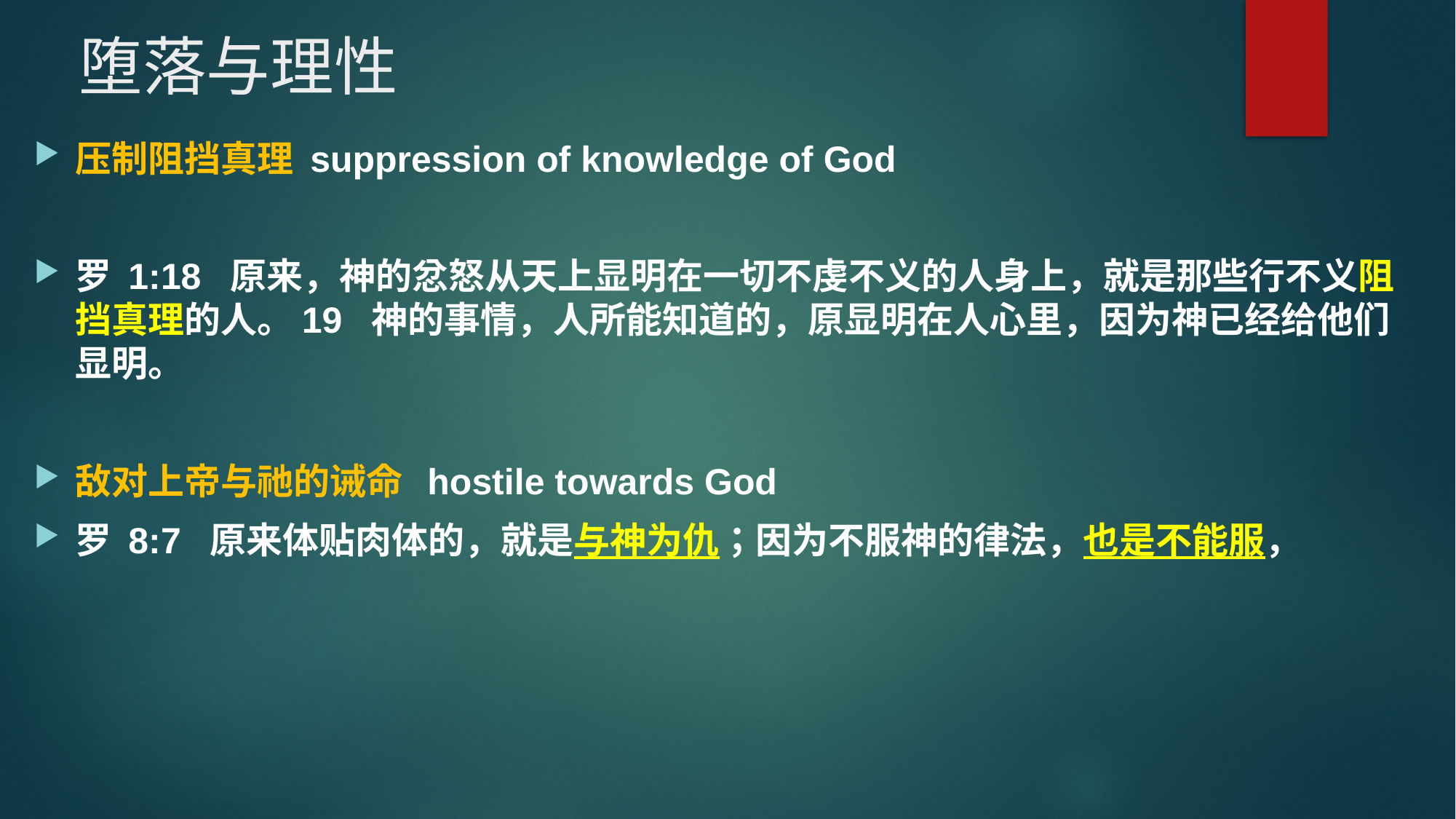

# 堕落与理性
压制阻挡真理 suppression of knowledge of God

罗 1:18  原来，神的忿怒从天上显明在一切不虔不义的人身上，就是那些行不义阻挡真理的人。19  神的事情，人所能知道的，原显明在人心里，因为神已经给他们显明。

敌对上帝与祂的诫命  hostile towards God
罗 8:7  原来体贴肉体的，就是与神为仇；因为不服神的律法，也是不能服，